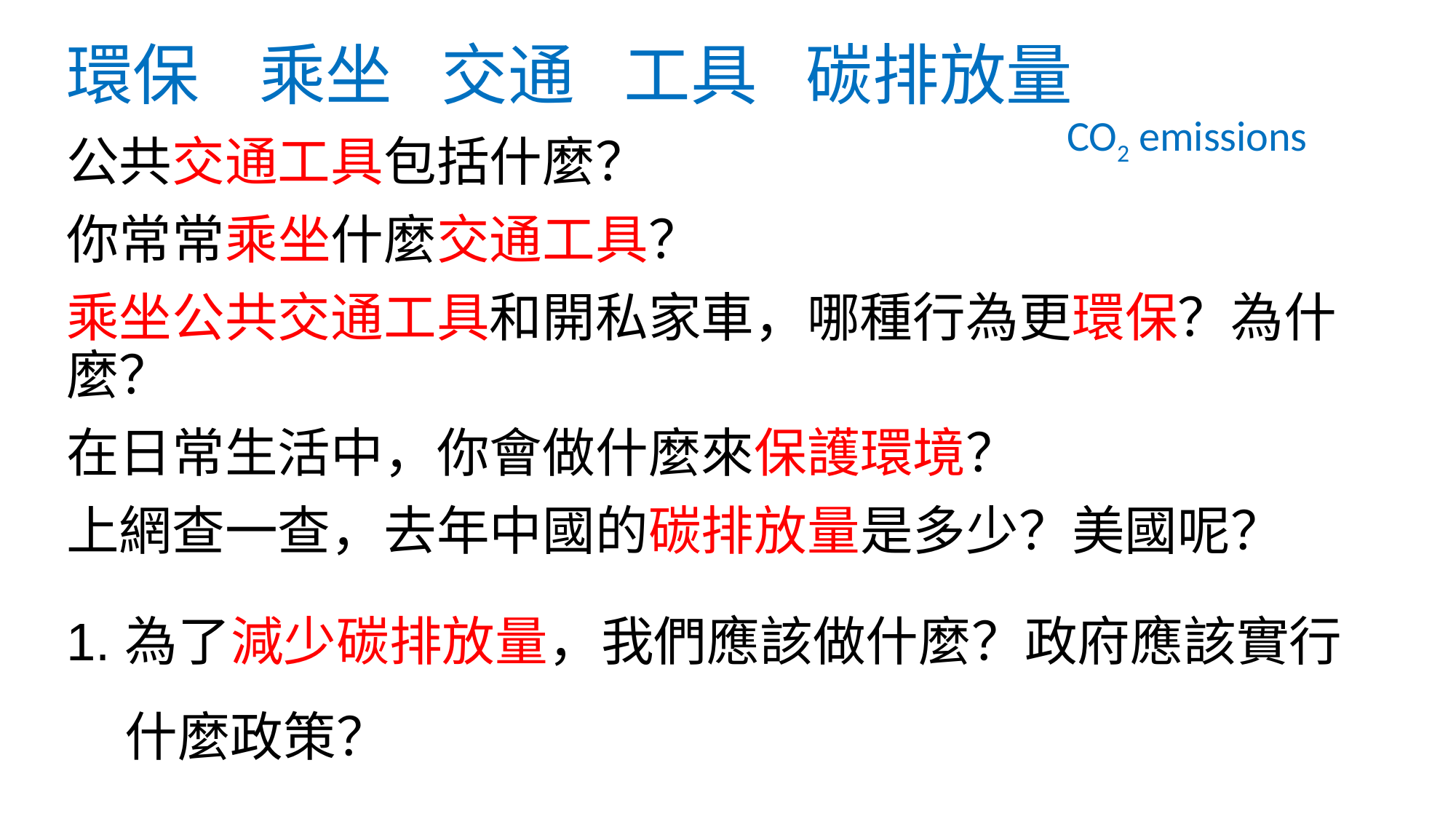

# 環保    乘坐    交通    工具    碳排放量
CO2 emissions
公共交通工具包括什麼？
你常常乘坐什麼交通工具？
乘坐公共交通工具和開私家車，哪種行為更環保？為什麼？
在日常生活中，你會做什麼來保護環境？
上網查一查，去年中國的碳排放量是多少？美國呢？
為了減少碳排放量，我們應該做什麼？政府應該實行什麼政策？